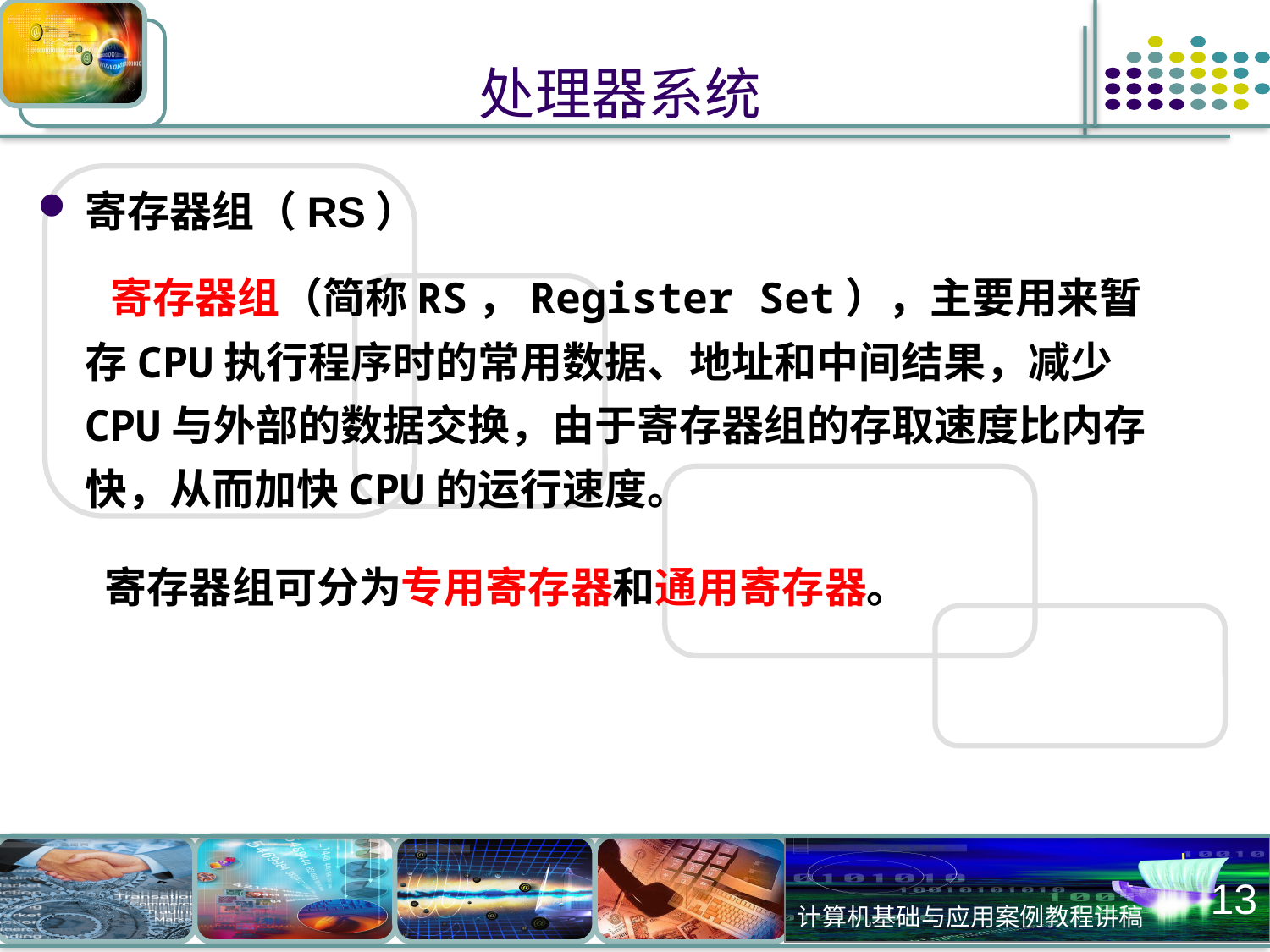

# 处理器系统
寄存器组（RS）
      寄存器组（简称RS，Register Set），主要用来暂存CPU执行程序时的常用数据、地址和中间结果，减少CPU与外部的数据交换，由于寄存器组的存取速度比内存快，从而加快CPU的运行速度。
      寄存器组可分为专用寄存器和通用寄存器。
13